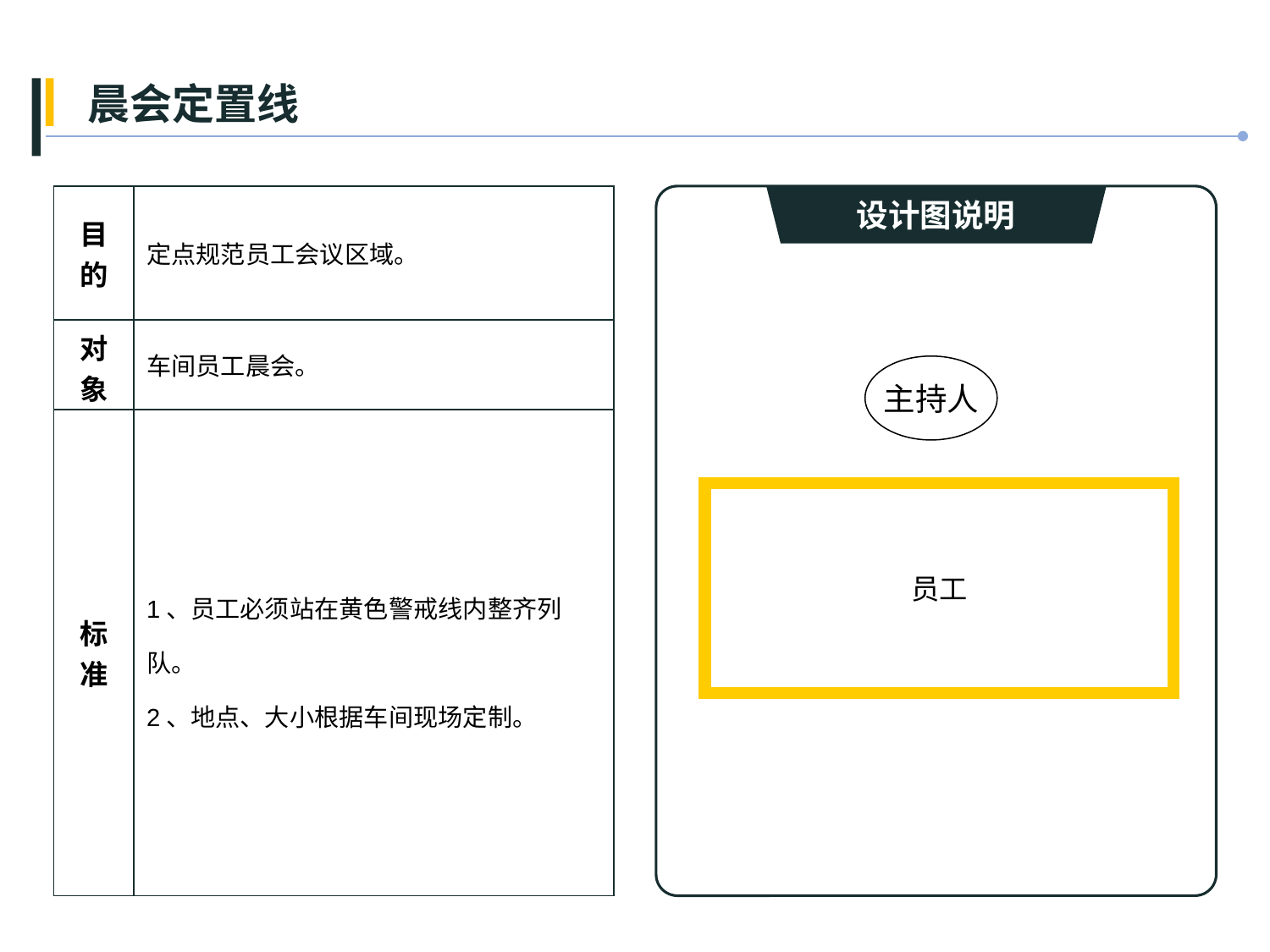

晨会定置线

| 目的 | 定点规范员工会议区域。 |
| --- | --- |
| 对象 | 车间员工晨会。 |
| 标准 | 1、员工必须站在黄色警戒线内整齐列队。 2、地点、大小根据车间现场定制。 |

设计图说明
主持人
员工